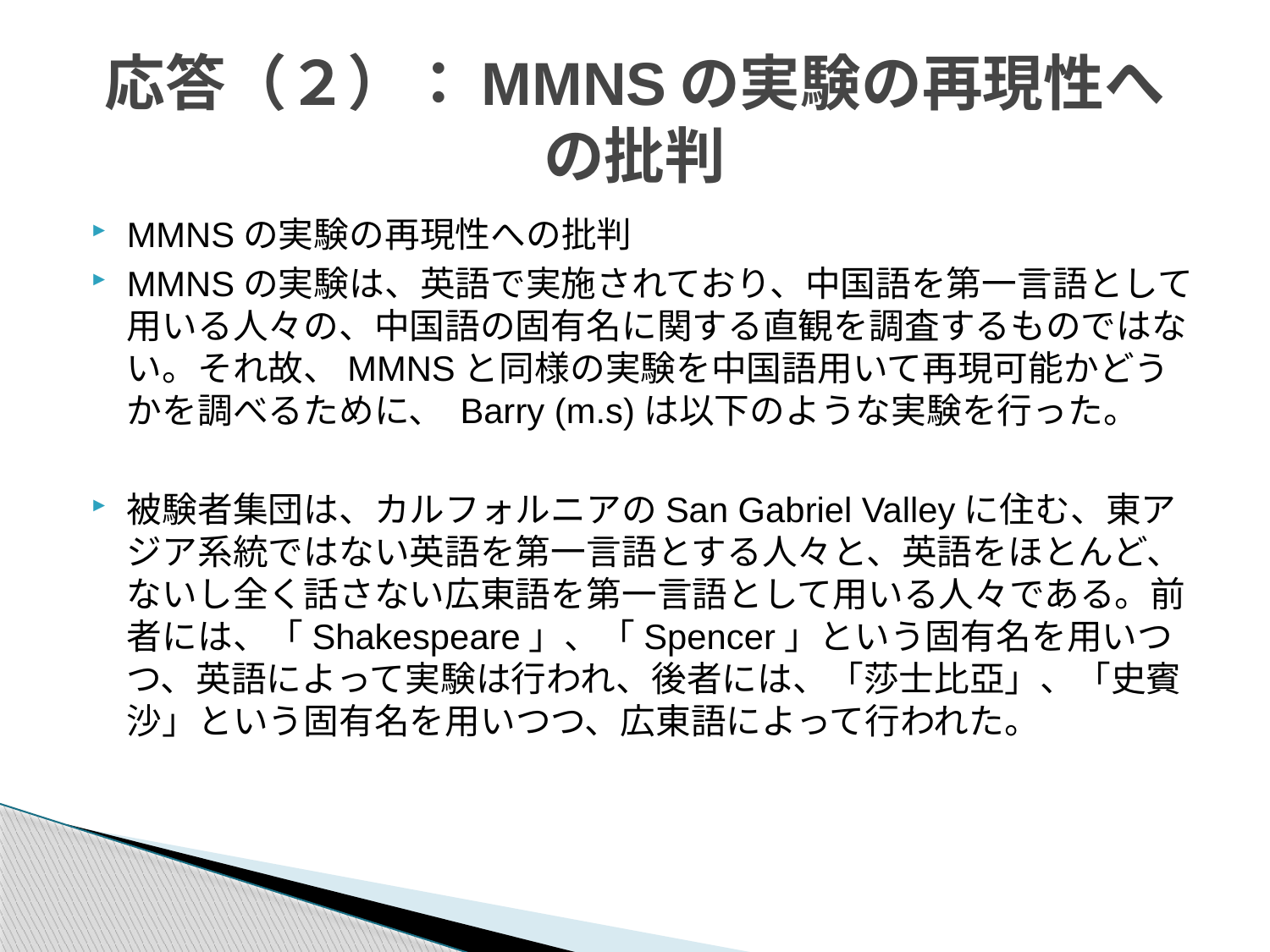

# 応答（２）：MMNSの実験の再現性への批判
MMNSの実験の再現性への批判
MMNSの実験は、英語で実施されており、中国語を第一言語として用いる人々の、中国語の固有名に関する直観を調査するものではない。それ故、MMNSと同様の実験を中国語用いて再現可能かどうかを調べるために、 Barry (m.s)は以下のような実験を行った。

被験者集団は、カルフォルニアのSan Gabriel Valleyに住む、東アジア系統ではない英語を第一言語とする人々と、英語をほとんど、ないし全く話さない広東語を第一言語として用いる人々である。前者には、「Shakespeare」、「Spencer」という固有名を用いつつ、英語によって実験は行われ、後者には、「莎士比亞」、「史賓沙」という固有名を用いつつ、広東語によって行われた。